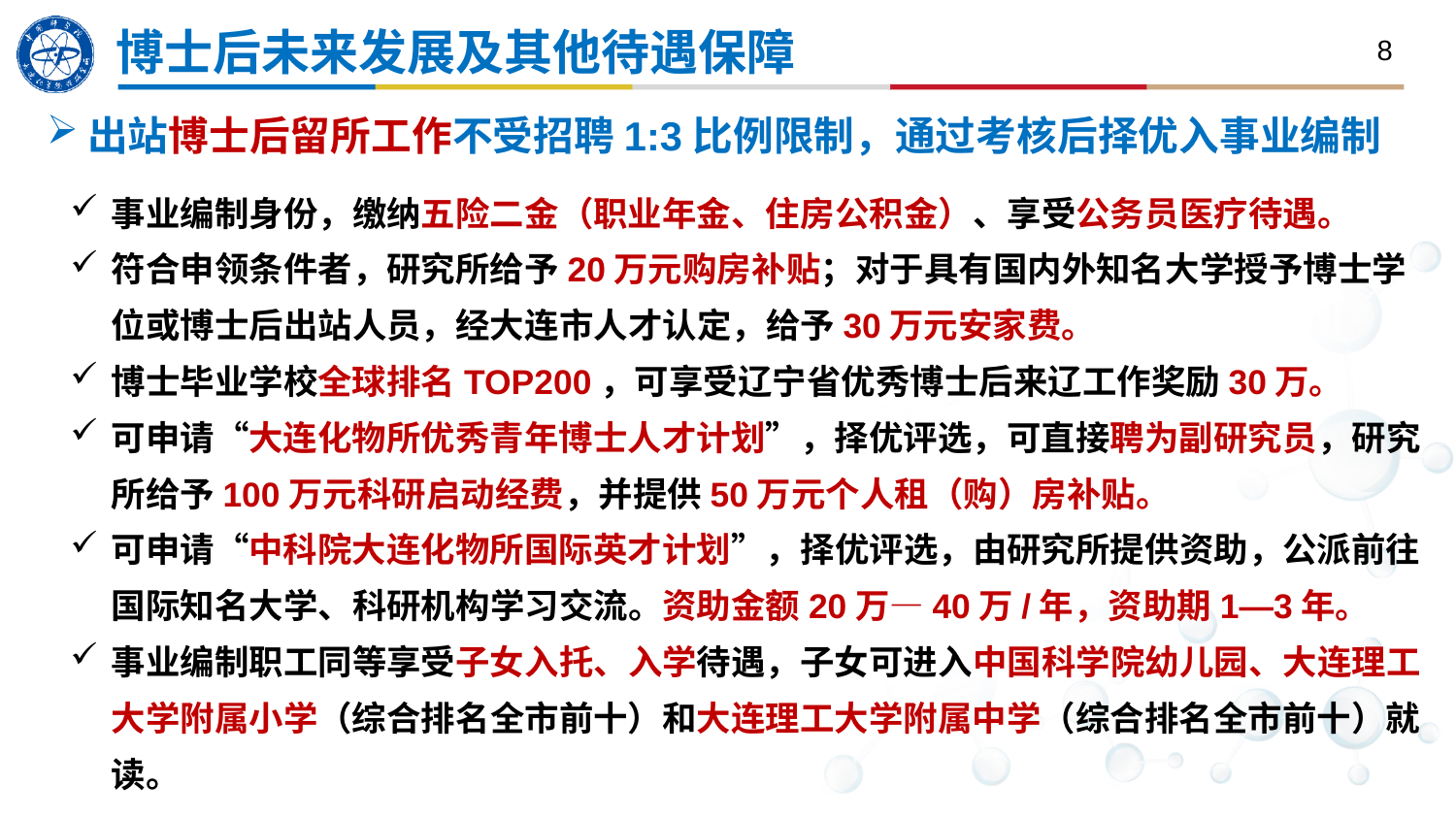

博士后未来发展及其他待遇保障
8
出站博士后留所工作不受招聘1:3比例限制，通过考核后择优入事业编制
事业编制身份，缴纳五险二金（职业年金、住房公积金）、享受公务员医疗待遇。
符合申领条件者，研究所给予20万元购房补贴；对于具有国内外知名大学授予博士学位或博士后出站人员，经大连市人才认定，给予30万元安家费。
博士毕业学校全球排名TOP200，可享受辽宁省优秀博士后来辽工作奖励30万。
可申请“大连化物所优秀青年博士人才计划”，择优评选，可直接聘为副研究员，研究所给予100万元科研启动经费，并提供50万元个人租（购）房补贴。
可申请“中科院大连化物所国际英才计划”，择优评选，由研究所提供资助，公派前往国际知名大学、科研机构学习交流。资助金额20万—40万/年，资助期1—3年。
事业编制职工同等享受子女入托、入学待遇，子女可进入中国科学院幼儿园、大连理工大学附属小学（综合排名全市前十）和大连理工大学附属中学（综合排名全市前十）就读。